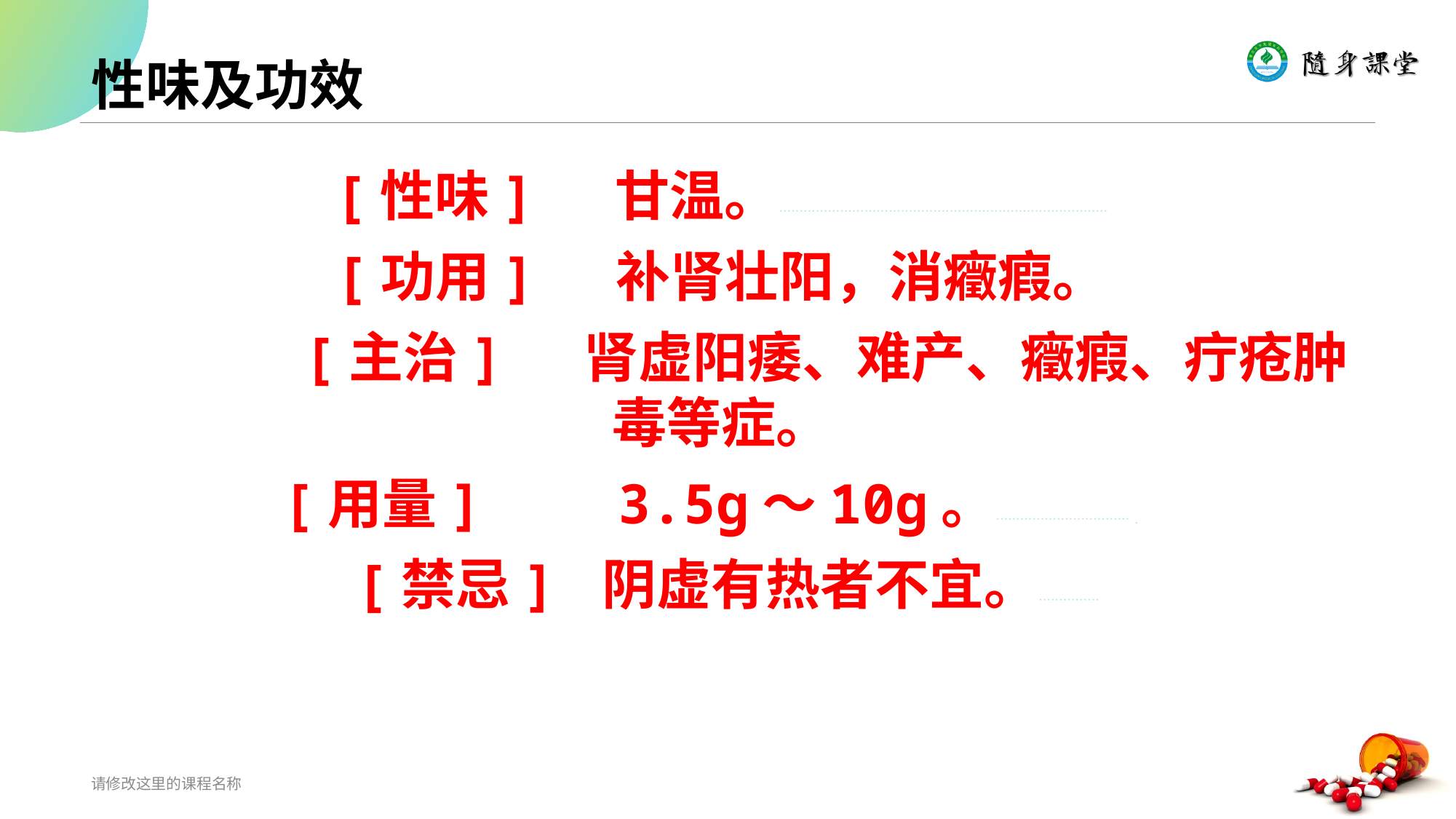

# 性味及功效
[性味]　 甘温。………………………………………………………………………
[功用]　 补肾壮阳，消癥瘕。
      [主治]　 肾虚阳痿、难产、癥瘕、疔疮肿毒等症。
[用量]　　3.5g～10g。…………………………….
[禁忌] 阴虚有热者不宜。……………

请修改这里的课程名称
11